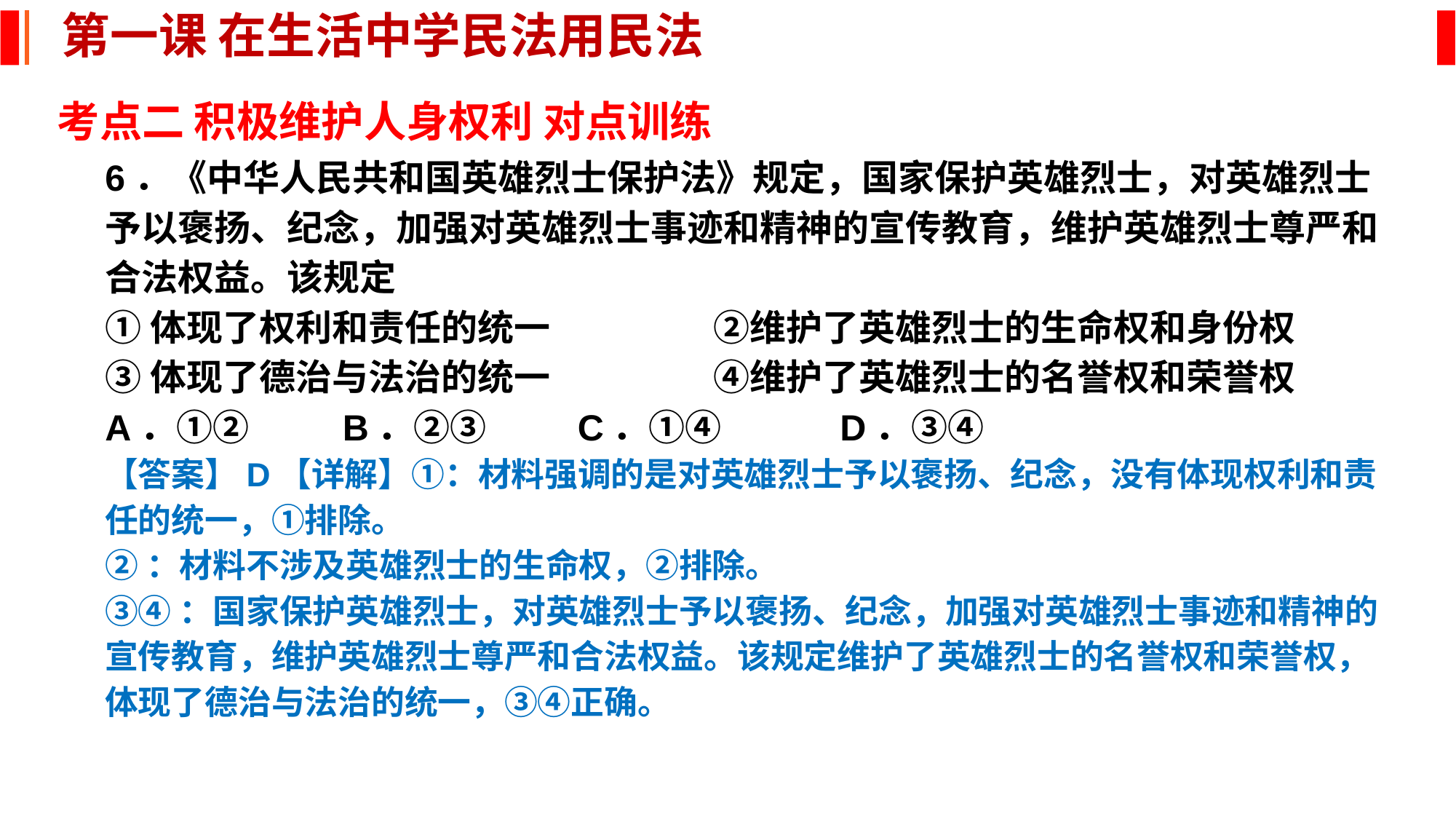

第一课 在生活中学民法用民法

考点二 积极维护人身权利 对点训练
6．《中华人民共和国英雄烈士保护法》规定，国家保护英雄烈士，对英雄烈士予以褒扬、纪念，加强对英雄烈士事迹和精神的宣传教育，维护英雄烈士尊严和合法权益。该规定
①体现了权利和责任的统一                ②维护了英雄烈士的生命权和身份权
③体现了德治与法治的统一                ④维护了英雄烈士的名誉权和荣誉权
A．①②	       B．②③	C．①④	       D．③④
【答案】D【详解】①：材料强调的是对英雄烈士予以褒扬、纪念，没有体现权利和责任的统一，①排除。
②：材料不涉及英雄烈士的生命权，②排除。
③④：国家保护英雄烈士，对英雄烈士予以褒扬、纪念，加强对英雄烈士事迹和精神的宣传教育，维护英雄烈士尊严和合法权益。该规定维护了英雄烈士的名誉权和荣誉权，体现了德治与法治的统一，③④正确。